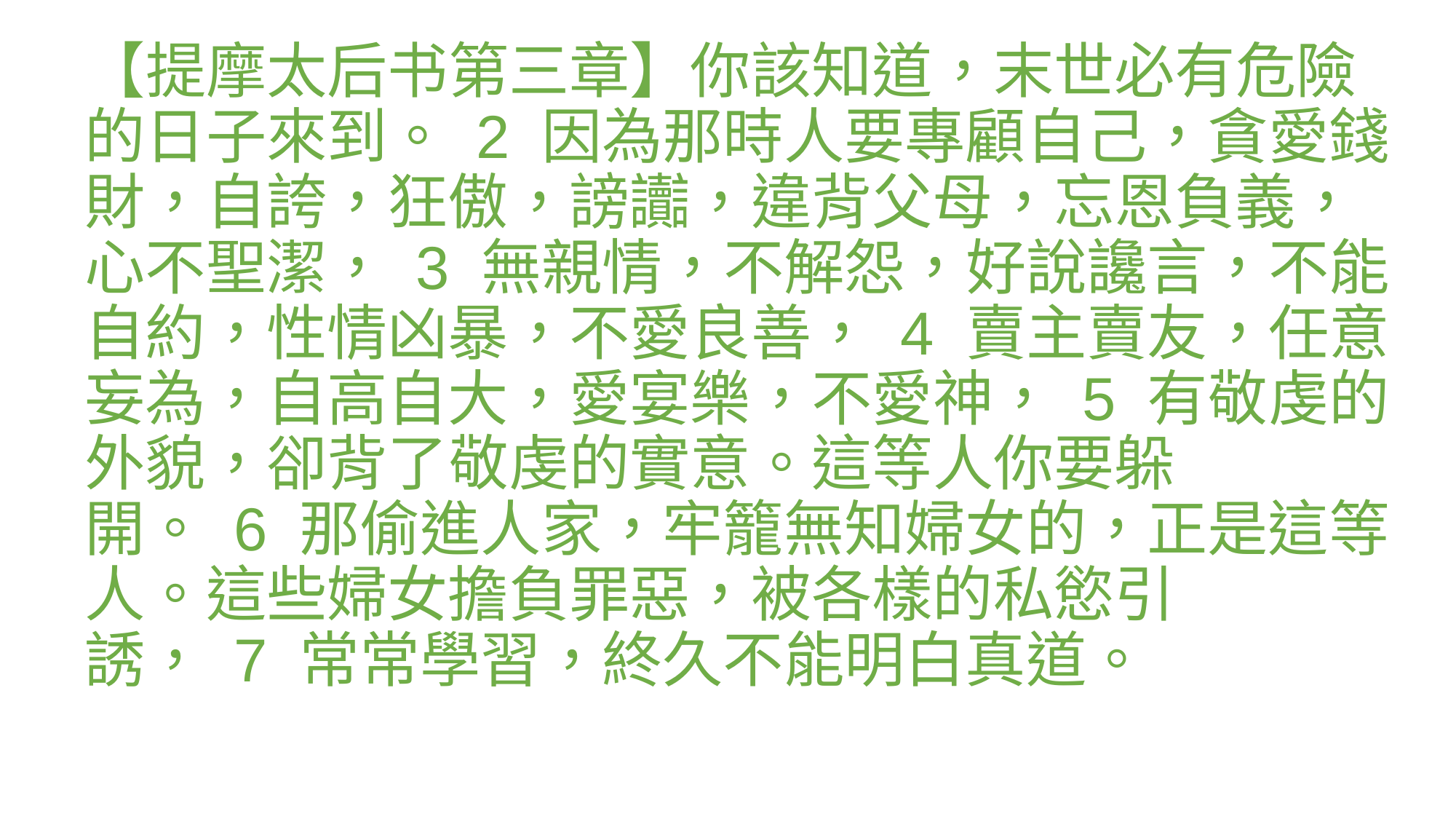

【提摩太后书第三章】你該知道，末世必有危險的日子來到。 2 因為那時人要專顧自己，貪愛錢財，自誇，狂傲，謗讟，違背父母，忘恩負義，心不聖潔， 3 無親情，不解怨，好說讒言，不能自約，性情凶暴，不愛良善， 4 賣主賣友，任意妄為，自高自大，愛宴樂，不愛神， 5 有敬虔的外貌，卻背了敬虔的實意。這等人你要躲開。 6 那偷進人家，牢籠無知婦女的，正是這等人。這些婦女擔負罪惡，被各樣的私慾引誘， 7 常常學習，終久不能明白真道。